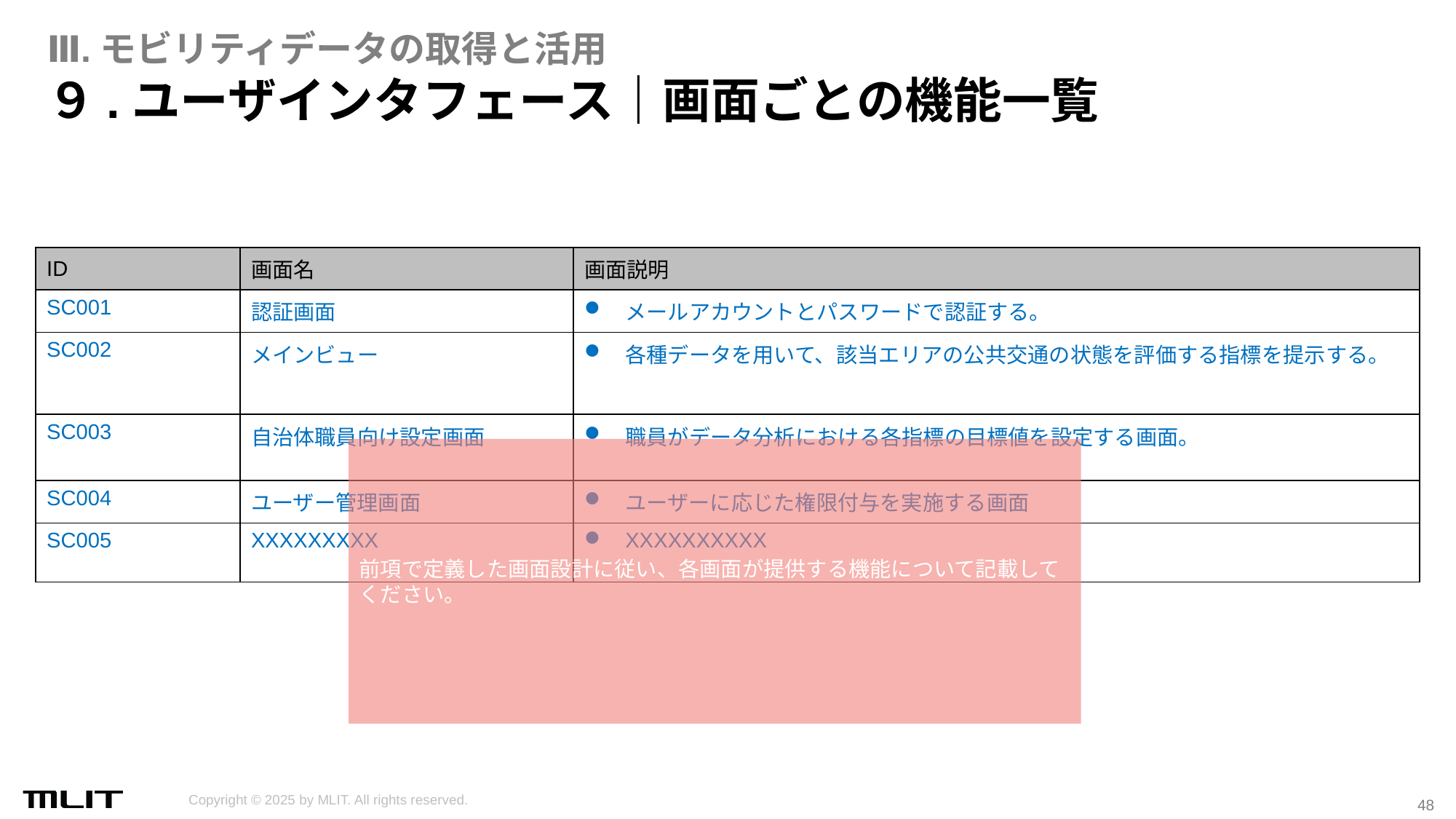

Ⅲ.モビリティデータの取得と活用
# ９.ユーザインタフェース｜画面ごとの機能一覧

| ID | 画面名 | 画面説明 |
| --- | --- | --- |
| SC001 | 認証画面 | メールアカウントとパスワードで認証する。 |
| SC002 | メインビュー | 各種データを用いて、該当エリアの公共交通の状態を評価する指標を提示する。 |
| SC003 | 自治体職員向け設定画面 | 職員がデータ分析における各指標の目標値を設定する画面。 |
| SC004 | ユーザー管理画面 | ユーザーに応じた権限付与を実施する画面 |
| SC005 | XXXXXXXXX | XXXXXXXXXX |
前項で定義した画面設計に従い、各画面が提供する機能について記載してください。